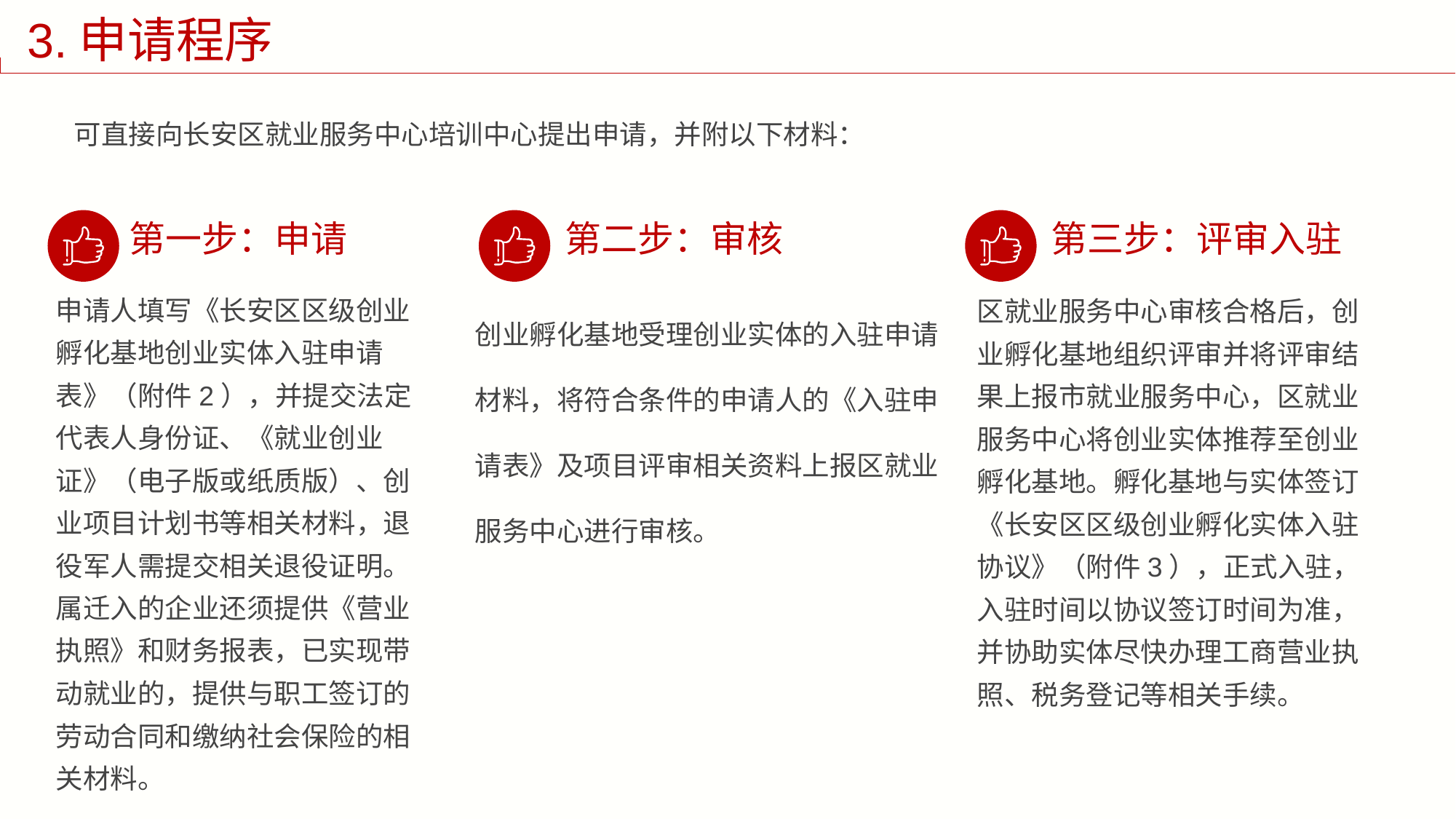

3.申请程序
可直接向长安区就业服务中心培训中心提出申请，并附以下材料：

第一步：申请

第二步：审核

第三步：评审入驻
申请人填写《长安区区级创业孵化基地创业实体入驻申请表》（附件2），并提交法定代表人身份证、《就业创业证》（电子版或纸质版）、创业项目计划书等相关材料，退役军人需提交相关退役证明。属迁入的企业还须提供《营业执照》和财务报表，已实现带动就业的，提供与职工签订的劳动合同和缴纳社会保险的相关材料。
创业孵化基地受理创业实体的入驻申请材料，将符合条件的申请人的《入驻申请表》及项目评审相关资料上报区就业服务中心进行审核。
区就业服务中心审核合格后，创业孵化基地组织评审并将评审结果上报市就业服务中心，区就业服务中心将创业实体推荐至创业孵化基地。孵化基地与实体签订《长安区区级创业孵化实体入驻协议》（附件3），正式入驻，入驻时间以协议签订时间为准，并协助实体尽快办理工商营业执照、税务登记等相关手续。